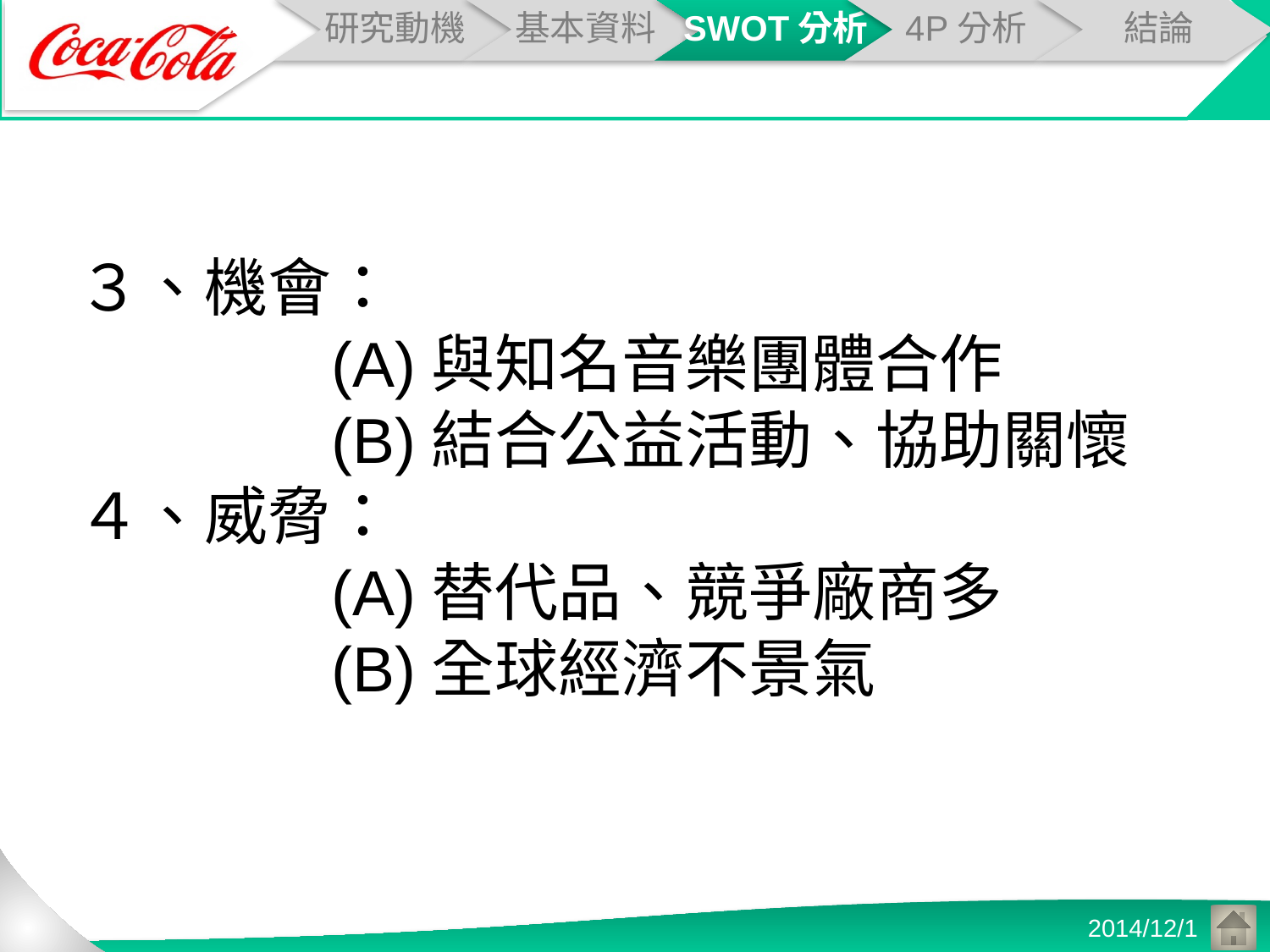

３、機會：
(A)與知名音樂團體合作
(B)結合公益活動、協助關懷
４、威脅：
(A)替代品、競爭廠商多
(B)全球經濟不景氣